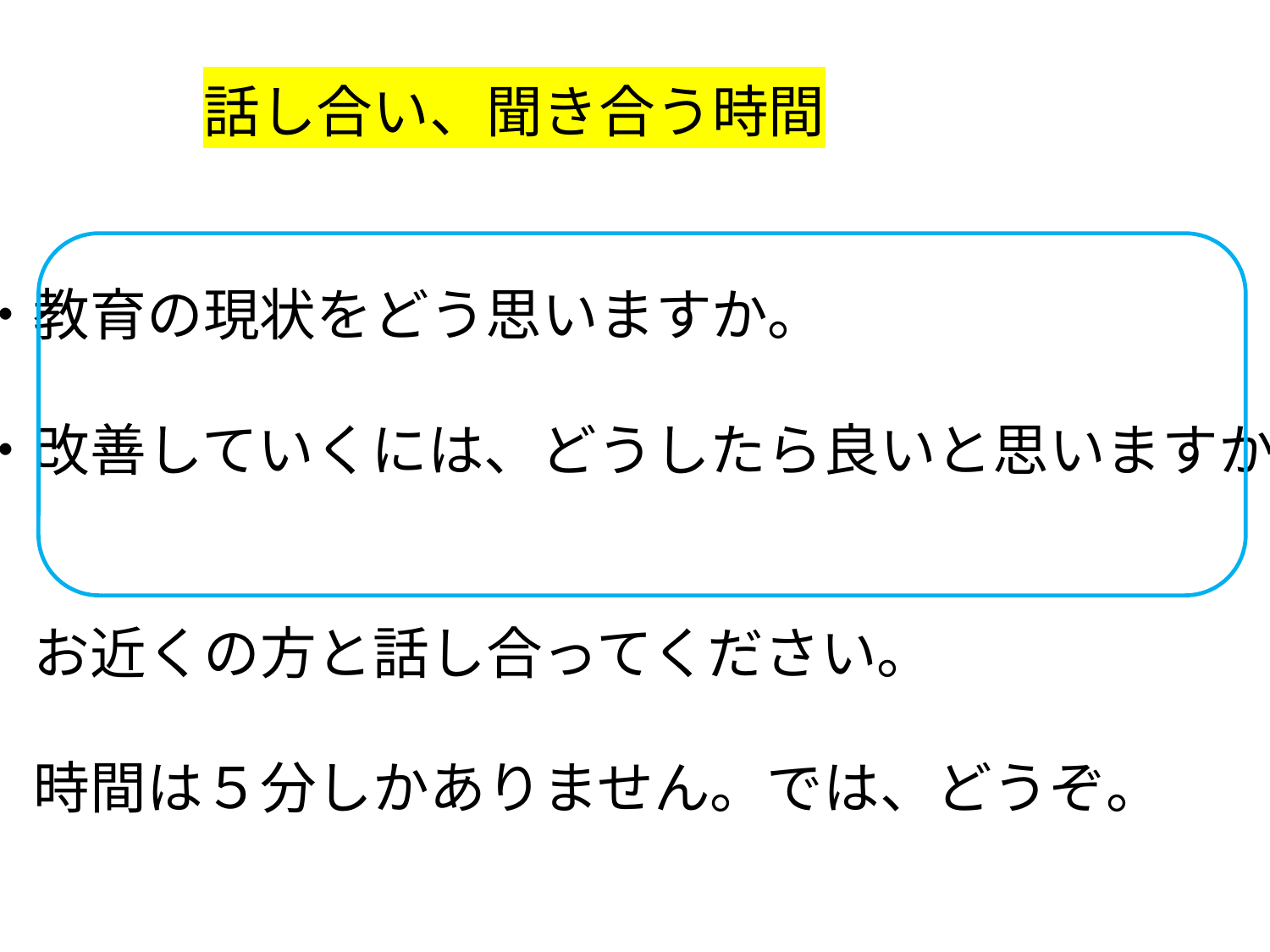

話し合い、聞き合う時間

・教育の現状をどう思いますか。

・改善していくには、どうしたら良いと思いますか。

　お近くの方と話し合ってください。

　時間は５分しかありません。では、どうぞ。